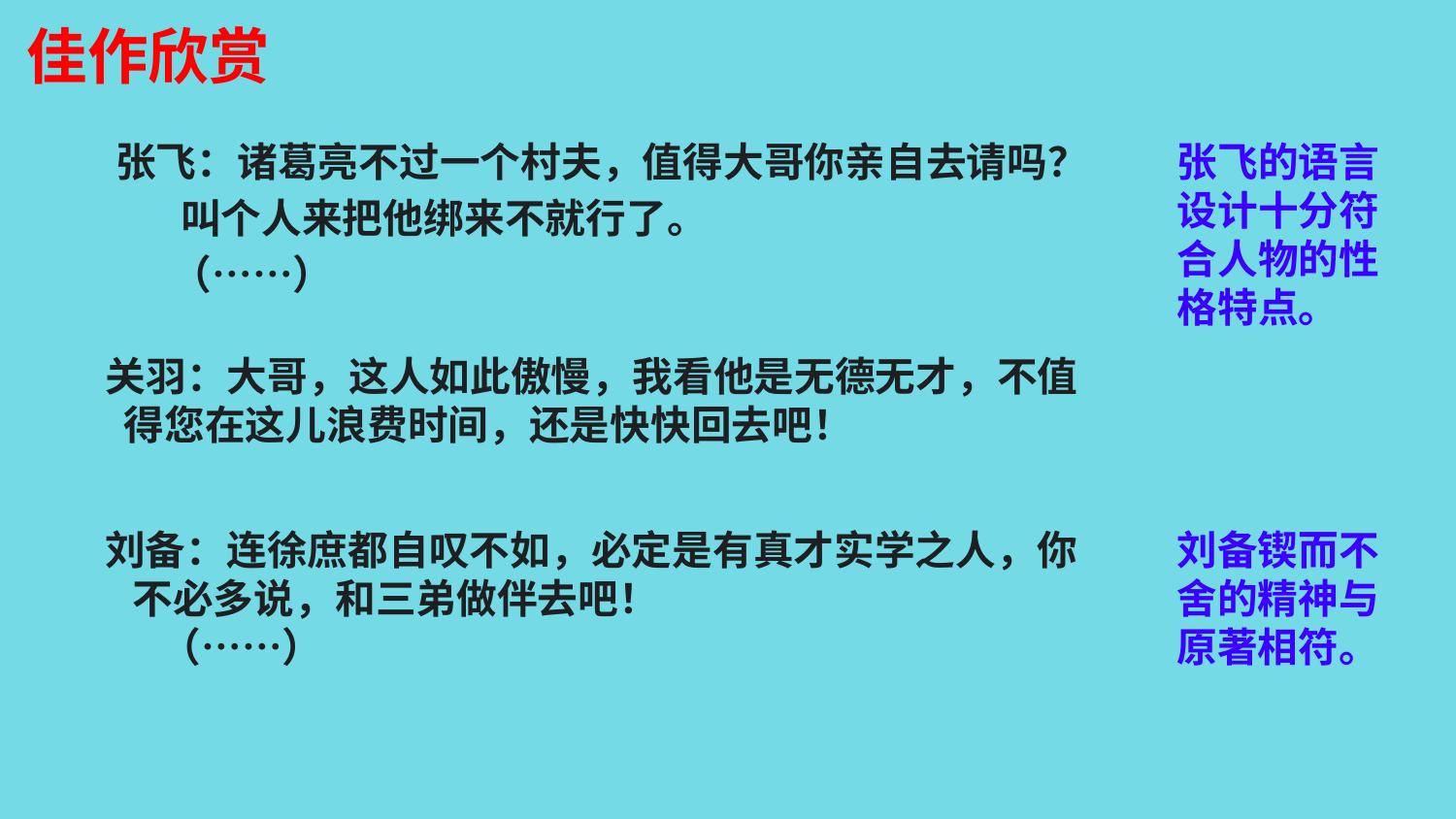

佳作欣赏
张飞的语言设计十分符合人物的性格特点。
张飞：诸葛亮不过一个村夫，值得大哥你亲自去请吗？
      叫个人来把他绑来不就行了。
     （……）
关羽：大哥，这人如此傲慢，我看他是无德无才，不值       得您在这儿浪费时间，还是快快回去吧！
刘备：连徐庶都自叹不如，必定是有真才实学之人，你      不必多说，和三弟做伴去吧！
     （……）
刘备锲而不舍的精神与原著相符。